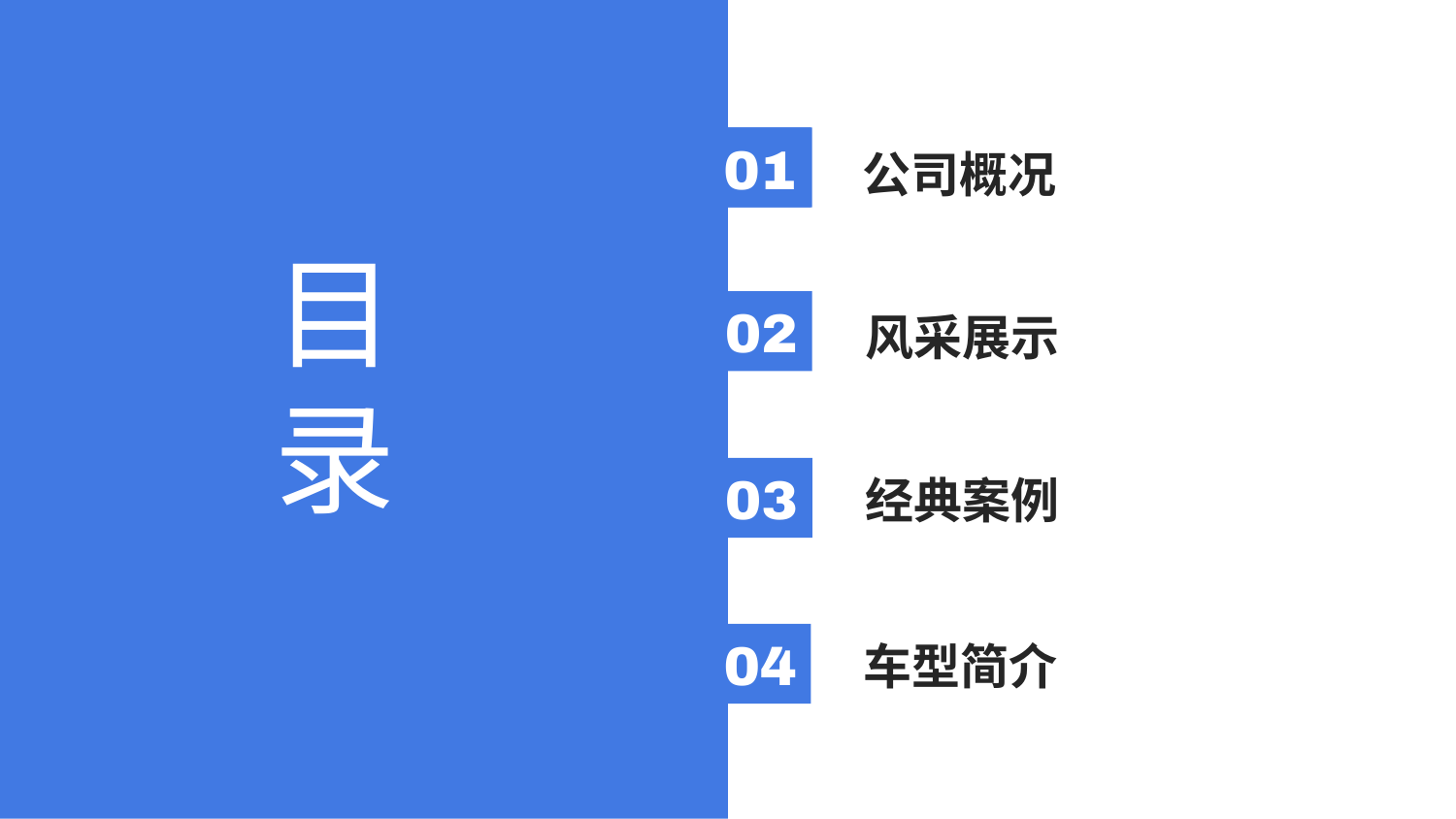

01
01
 公司概况

目录
02
 风采展示
03
 经典案例
04
 车型简介